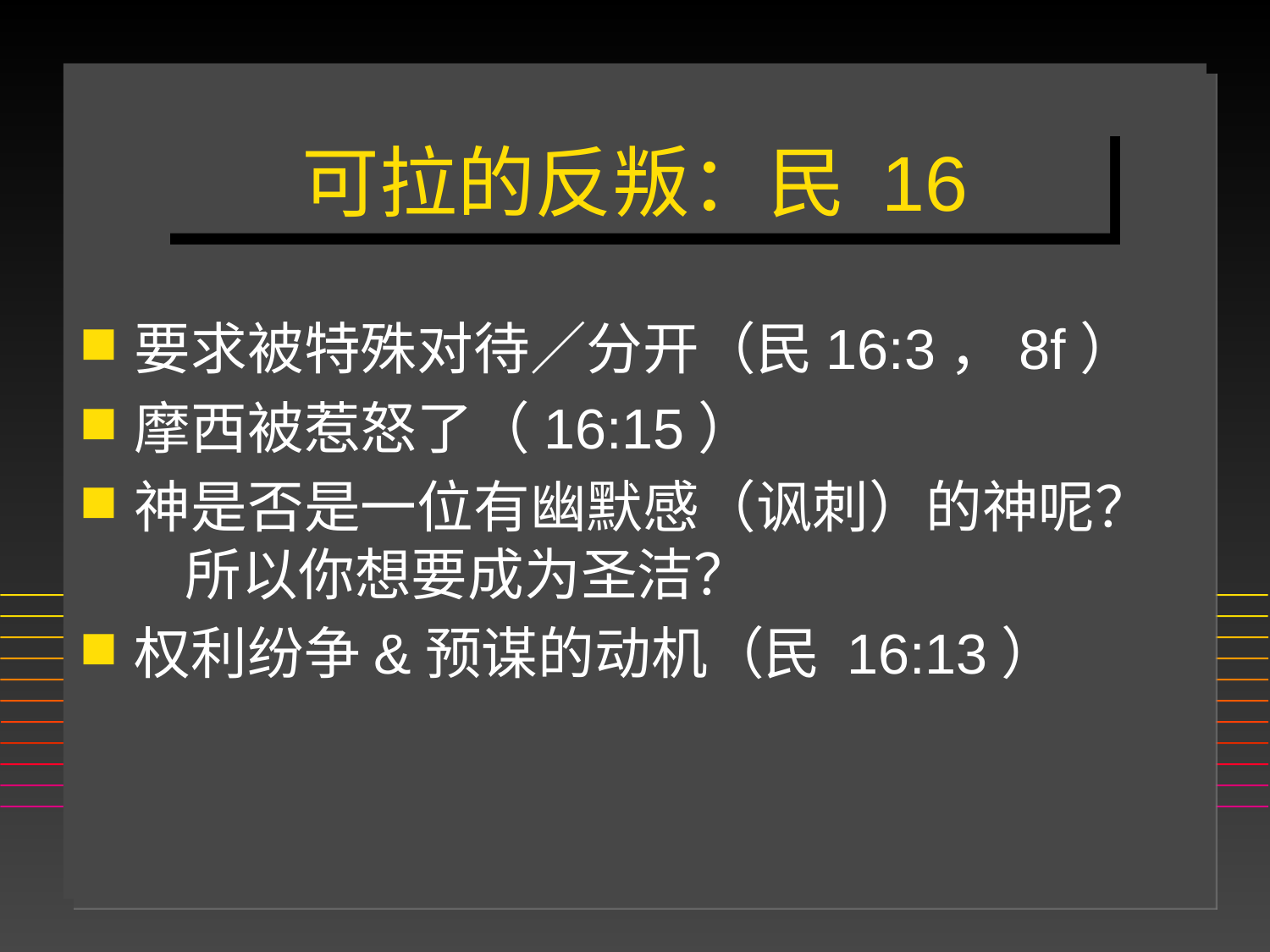

# 可拉的反叛：民 16
要求被特殊对待／分开（民16:3，8f）
摩西被惹怒了（16:15）
神是否是一位有幽默感（讽刺）的神呢？
    所以你想要成为圣洁？
权利纷争&预谋的动机（民 16:13）